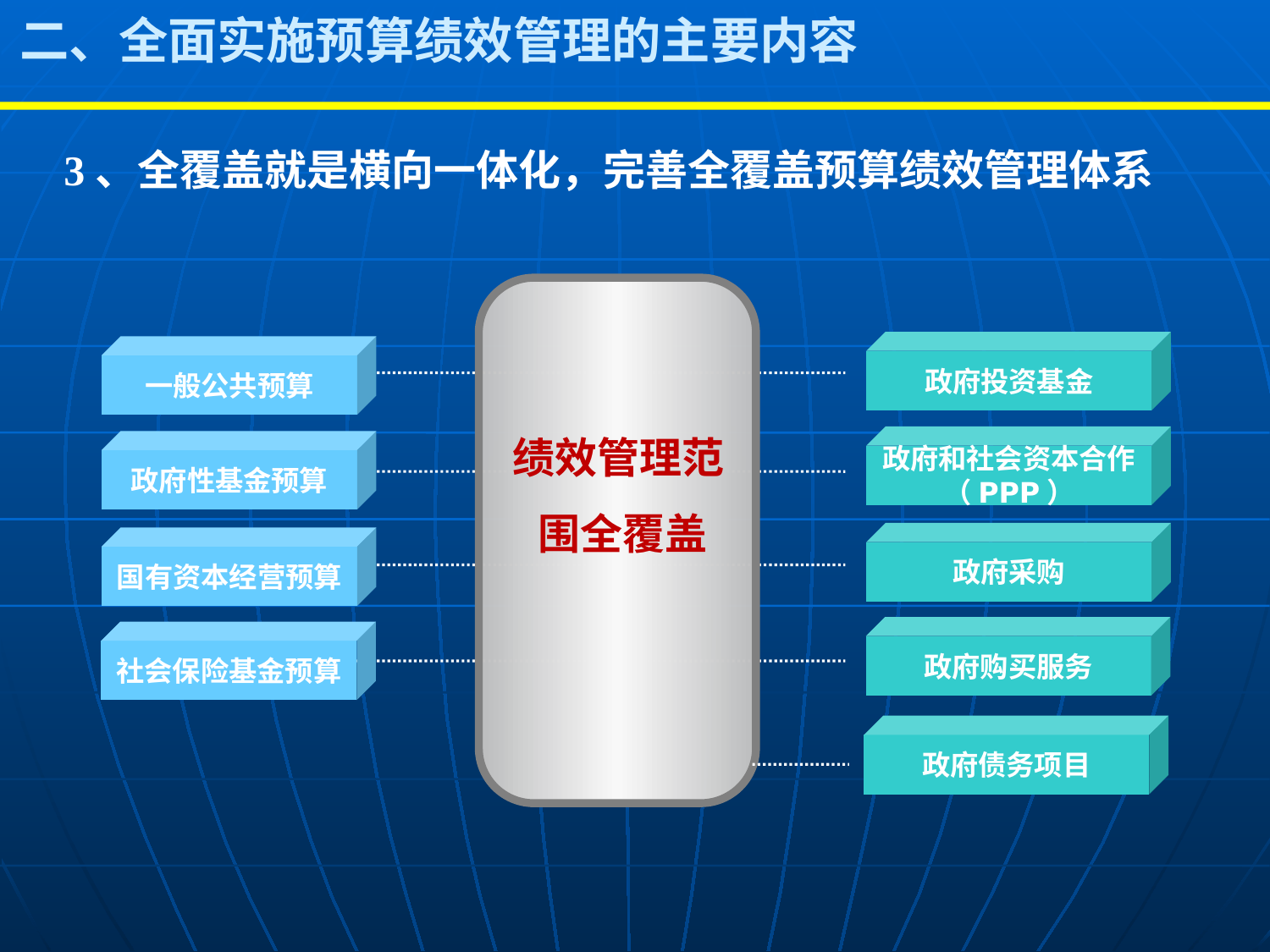

二、全面实施预算绩效管理的主要内容

3、全覆盖就是横向一体化，完善全覆盖预算绩效管理体系
政府投资基金
一般公共预算

绩效管理范  围全覆盖

政府和社会资本合作
（PPP）
政府性基金预算

政府采购
国有资本经营预算

政府购买服务
社会保险基金预算

政府债务项目